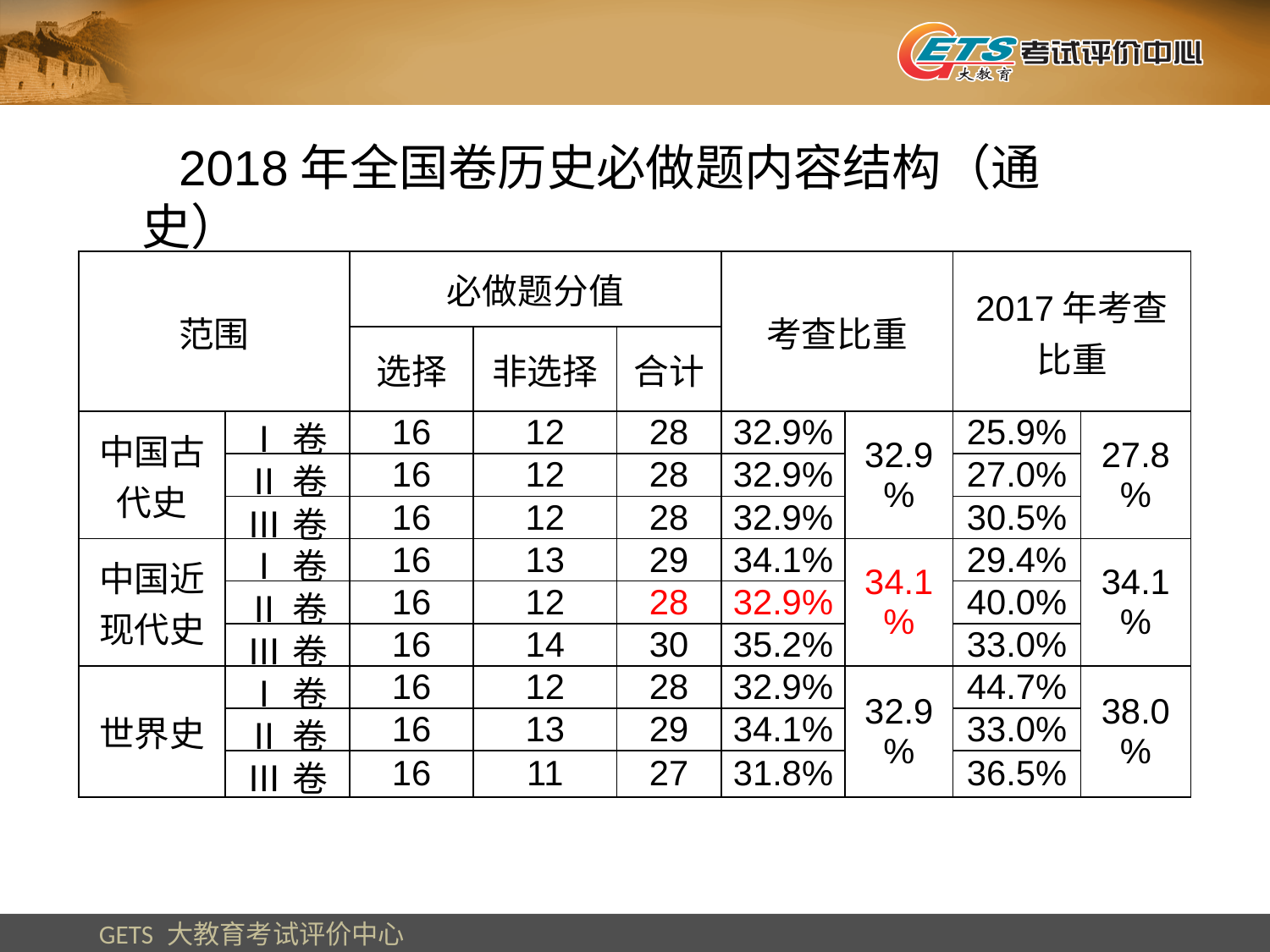

2018年全国卷历史必做题内容结构（通史）
| 范围 |  | 必做题分值 |  |  | 考查比重 |  | 2017年考查比重 |  |
| --- | --- | --- | --- | --- | --- | --- | --- | --- |
|  |  | 选择 | 非选择 | 合计 |  |  |  |  |
| 中国古代史 | Ⅰ卷 | 16 | 12 | 28 | 32.9% | 32.9% | 25.9% | 27.8% |
|  | Ⅱ卷 | 16 | 12 | 28 | 32.9% |  | 27.0% |  |
|  | Ⅲ卷 | 16 | 12 | 28 | 32.9% |  | 30.5% |  |
| 中国近现代史 | Ⅰ卷 | 16 | 13 | 29 | 34.1% | 34.1% | 29.4% | 34.1% |
|  | Ⅱ卷 | 16 | 12 | 28 | 32.9% |  | 40.0% |  |
|  | Ⅲ卷 | 16 | 14 | 30 | 35.2% |  | 33.0% |  |
| 世界史 | Ⅰ卷 | 16 | 12 | 28 | 32.9% | 32.9% | 44.7% | 38.0% |
|  | Ⅱ卷 | 16 | 13 | 29 | 34.1% |  | 33.0% |  |
|  | Ⅲ卷 | 16 | 11 | 27 | 31.8% |  | 36.5% |  |